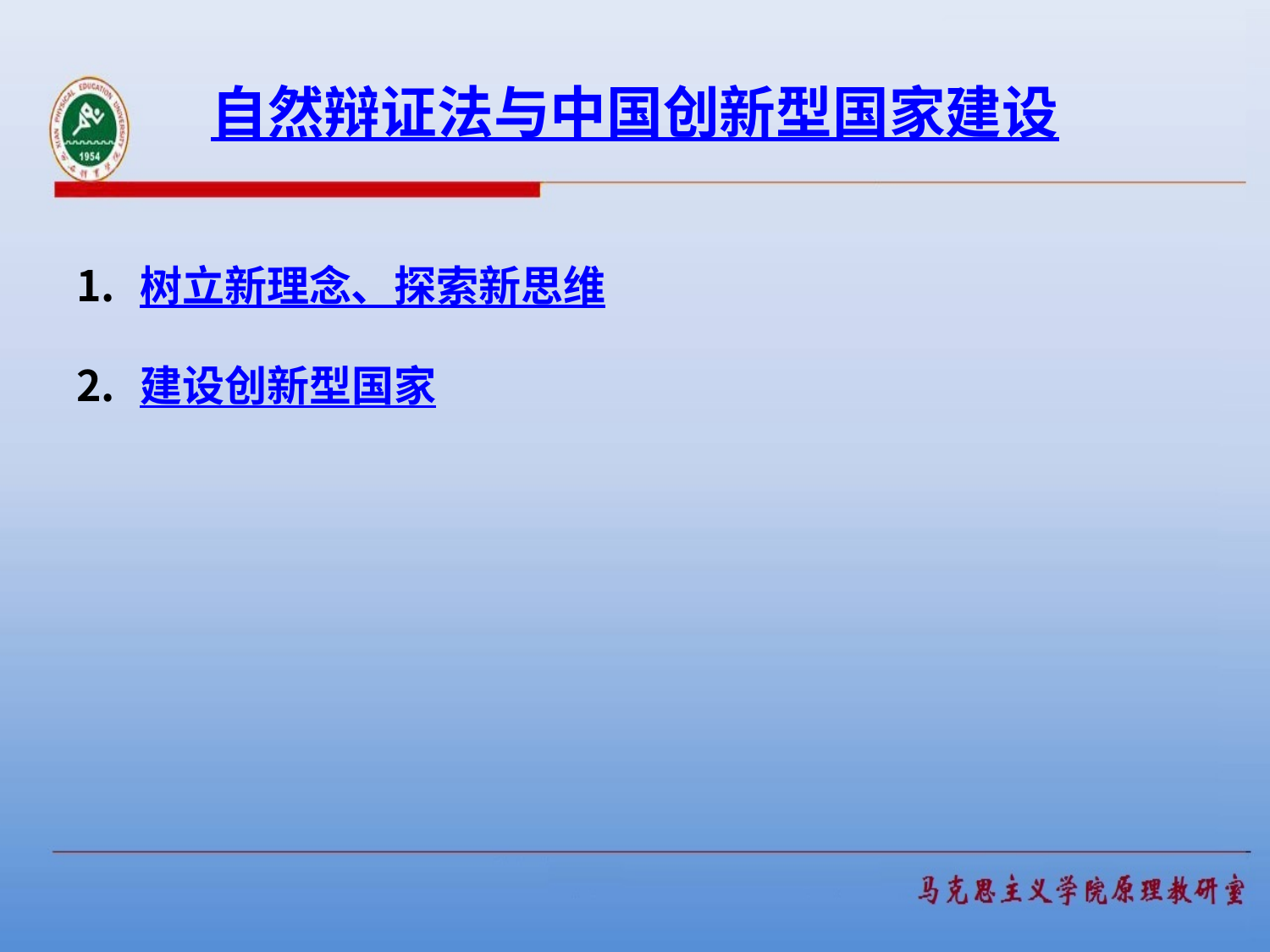

# 自然辩证法与中国创新型国家建设
树立新理念、探索新思维
建设创新型国家